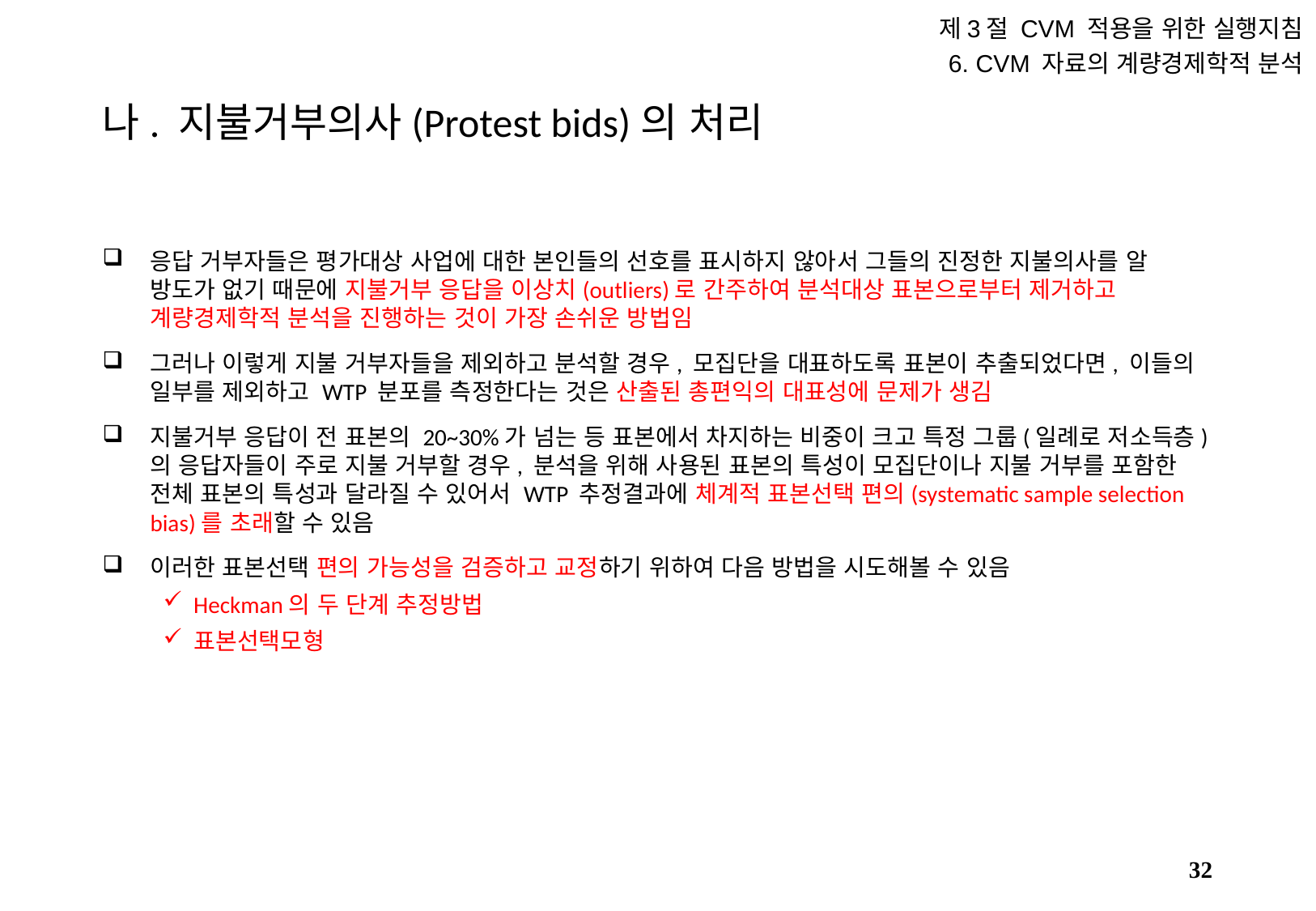

제3절 CVM 적용을 위한 실행지침
6. CVM 자료의 계량경제학적 분석
# 나. 지불거부의사(Protest bids)의 처리
응답 거부자들은 평가대상 사업에 대한 본인들의 선호를 표시하지 않아서 그들의 진정한 지불의사를 알 방도가 없기 때문에 지불거부 응답을 이상치(outliers)로 간주하여 분석대상 표본으로부터 제거하고 계량경제학적 분석을 진행하는 것이 가장 손쉬운 방법임
그러나 이렇게 지불 거부자들을 제외하고 분석할 경우, 모집단을 대표하도록 표본이 추출되었다면, 이들의 일부를 제외하고 WTP 분포를 측정한다는 것은 산출된 총편익의 대표성에 문제가 생김
지불거부 응답이 전 표본의 20~30%가 넘는 등 표본에서 차지하는 비중이 크고 특정 그룹(일례로 저소득층)의 응답자들이 주로 지불 거부할 경우, 분석을 위해 사용된 표본의 특성이 모집단이나 지불 거부를 포함한 전체 표본의 특성과 달라질 수 있어서 WTP 추정결과에 체계적 표본선택 편의(systematic sample selection bias)를 초래할 수 있음
이러한 표본선택 편의 가능성을 검증하고 교정하기 위하여 다음 방법을 시도해볼 수 있음
Heckman의 두 단계 추정방법
표본선택모형
32